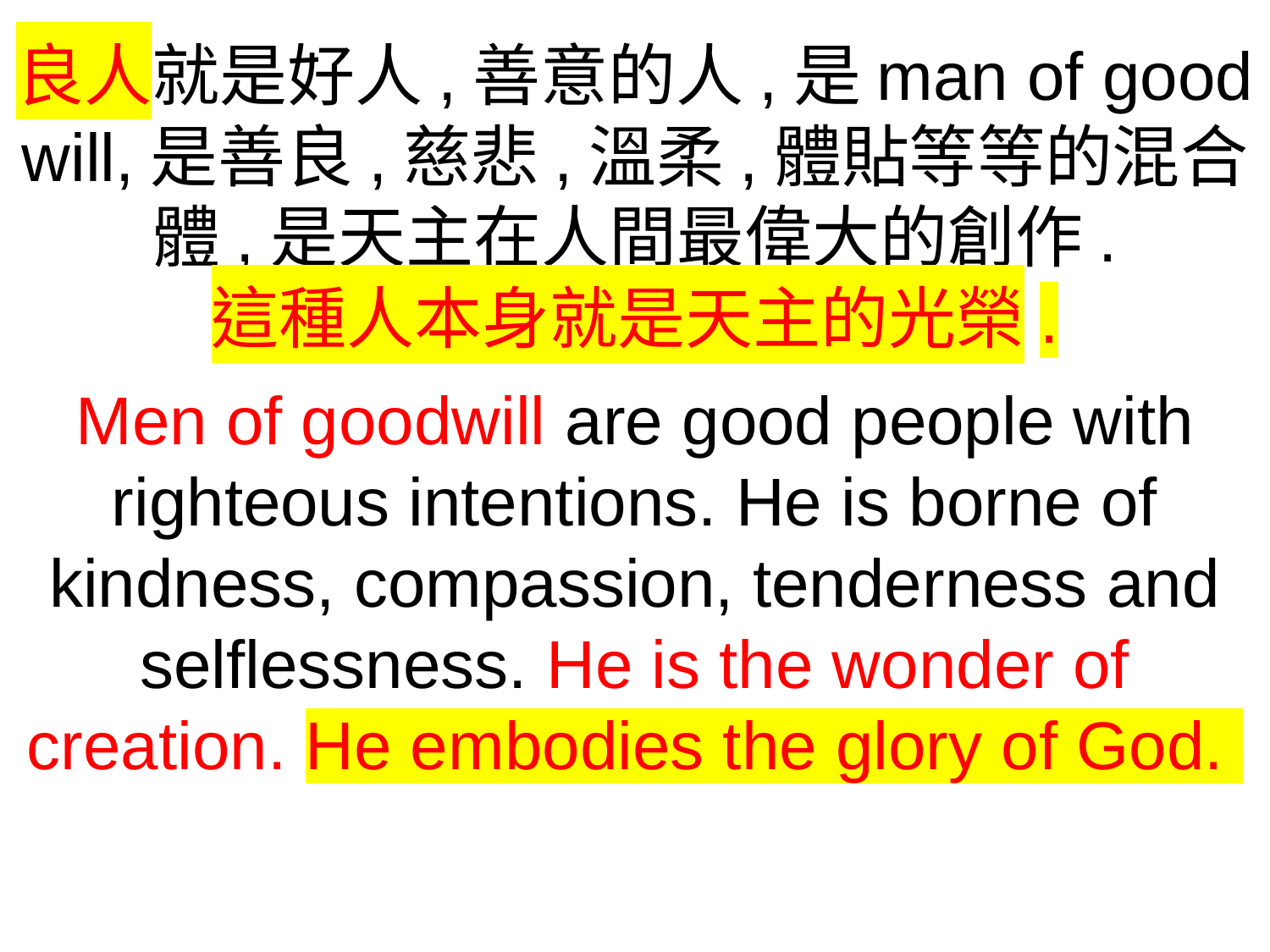

良人就是好人,善意的人,是man of good will,是善良,慈悲,溫柔,體貼等等的混合體,是天主在人間最偉大的創作.
這種人本身就是天主的光榮.
Men of goodwill are good people with righteous intentions. He is borne of kindness, compassion, tenderness and selflessness. He is the wonder of creation. He embodies the glory of God.